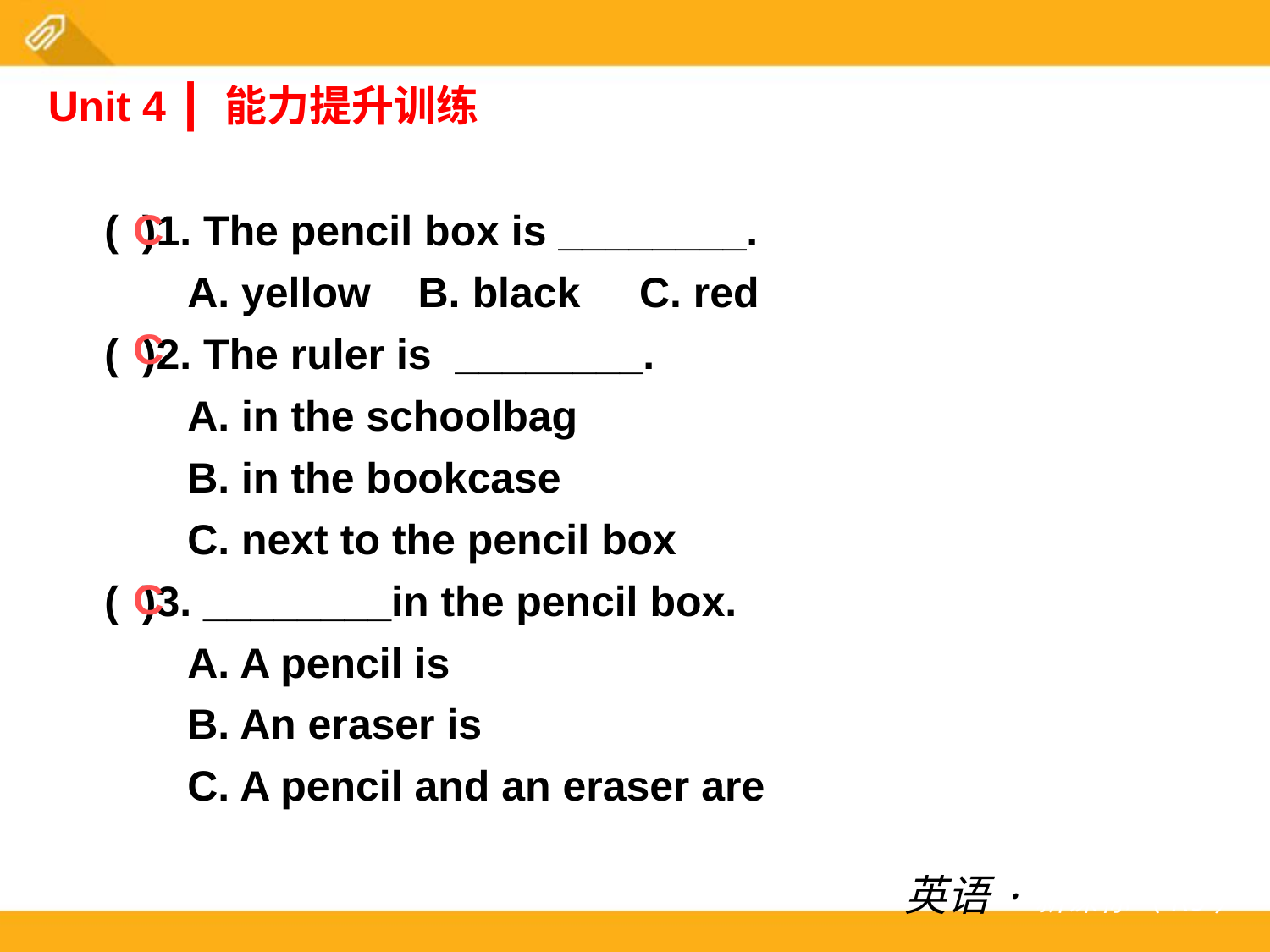

Unit 4 ┃ 能力提升训练
(  )1. The pencil box is ________.
       A. yellow    B. black     C. red
(  )2. The ruler is  ________.
       A. in the schoolbag
       B. in the bookcase
       C. next to the pencil box
(  )3. ________in the pencil box.
       A. A pencil is
       B. An eraser is
       C. A pencil and an eraser are
C
C
C
英语·新课标（RJ）